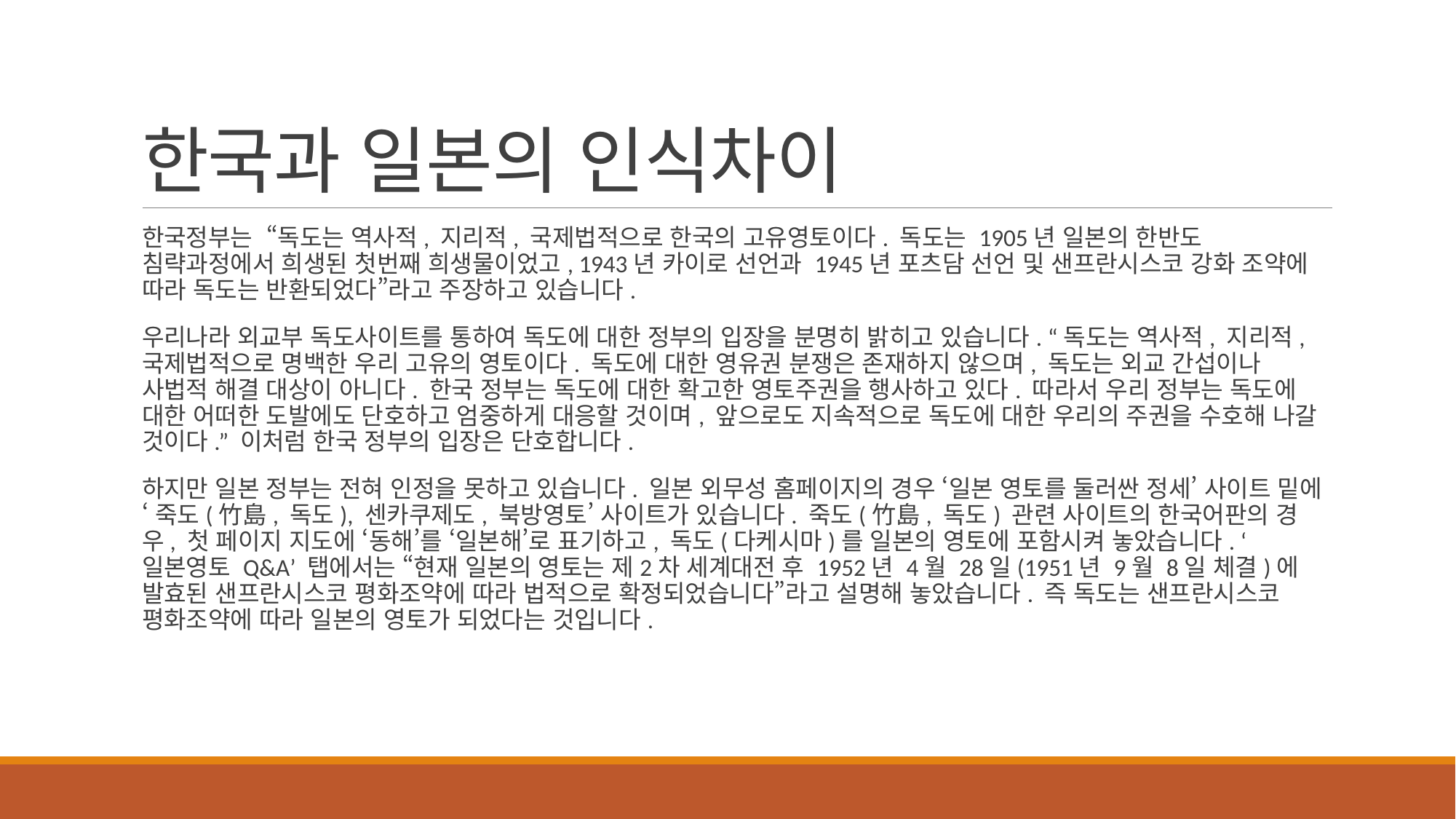

# 한국과 일본의 인식차이
한국정부는  “독도는 역사적, 지리적, 국제법적으로 한국의 고유영토이다. 독도는 1905년 일본의 한반도 침략과정에서 희생된 첫번째 희생물이었고, 1943년 카이로 선언과 1945년 포츠담 선언 및 샌프란시스코 강화 조약에 따라 독도는 반환되었다”라고 주장하고 있습니다.
우리나라 외교부 독도사이트를 통하여 독도에 대한 정부의 입장을 분명히 밝히고 있습니다. “독도는 역사적, 지리적, 국제법적으로 명백한 우리 고유의 영토이다. 독도에 대한 영유권 분쟁은 존재하지 않으며, 독도는 외교 간섭이나 사법적 해결 대상이 아니다. 한국 정부는 독도에 대한 확고한 영토주권을 행사하고 있다. 따라서 우리 정부는 독도에 대한 어떠한 도발에도 단호하고 엄중하게 대응할 것이며, 앞으로도 지속적으로 독도에 대한 우리의 주권을 수호해 나갈 것이다.” 이처럼 한국 정부의 입장은 단호합니다.
하지만 일본 정부는 전혀 인정을 못하고 있습니다. 일본 외무성 홈페이지의 경우 ‘일본 영토를 둘러싼 정세’ 사이트 밑에 ‘ 죽도(竹島, 독도), 센카쿠제도, 북방영토’ 사이트가 있습니다. 죽도(竹島, 독도) 관련 사이트의 한국어판의 경우, 첫 페이지 지도에 ‘동해’를 ‘일본해’로 표기하고, 독도(다케시마)를 일본의 영토에 포함시켜 놓았습니다. ‘일본영토 Q&A’ 탭에서는 “현재 일본의 영토는 제2차 세계대전 후 1952년 4월 28일(1951년 9월 8일 체결)에 발효된 샌프란시스코 평화조약에 따라 법적으로 확정되었습니다”라고 설명해 놓았습니다. 즉 독도는 샌프란시스코 평화조약에 따라 일본의 영토가 되었다는 것입니다.